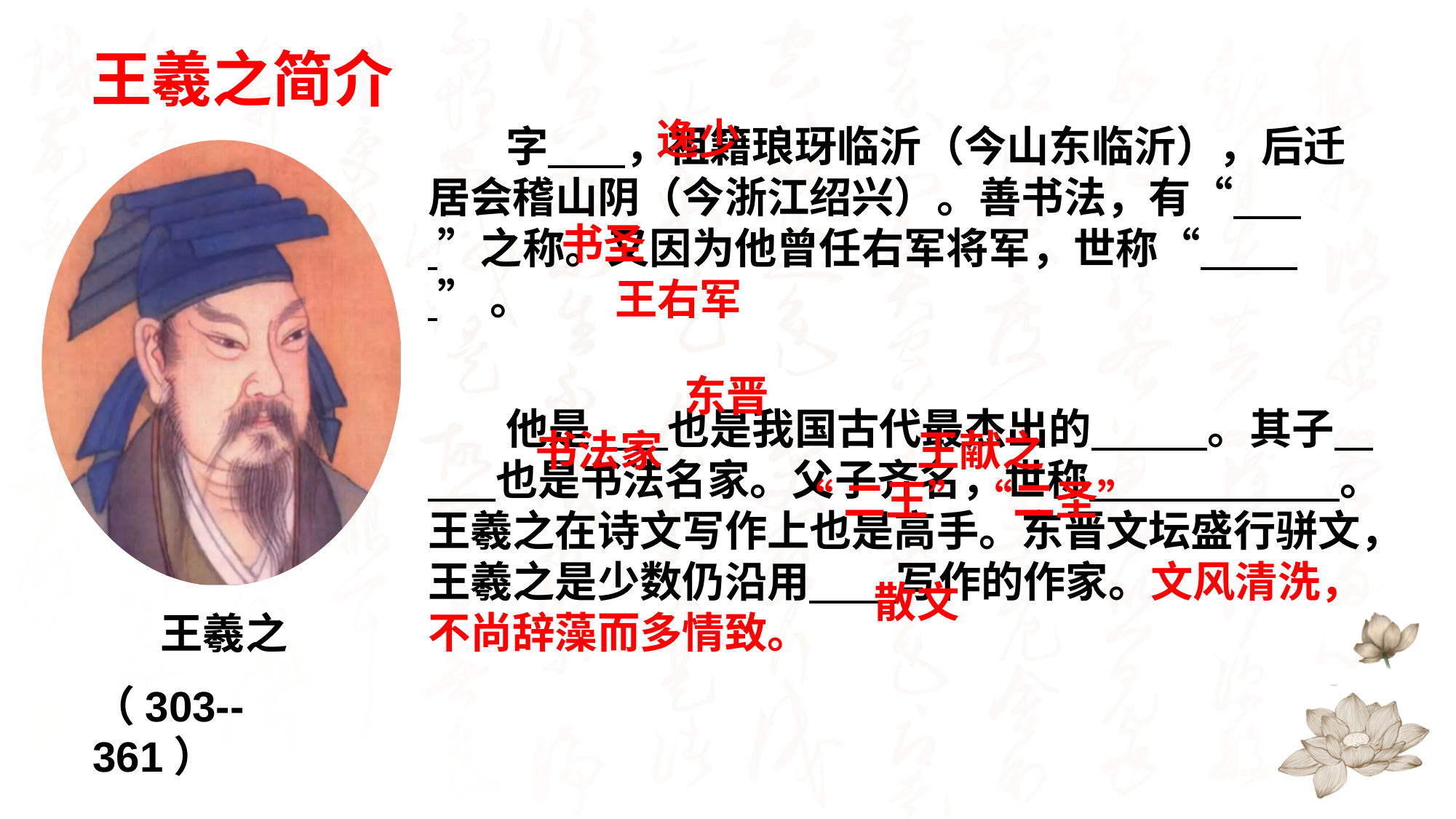

# 王羲之简介
逸少
       字        ，祖籍琅玡临沂（今山东临沂），后迁居会稽山阴（今浙江绍兴）。善书法，有“         ”之称。又因为他曾任右军将军，世称“            ” 。

书圣
王右军
东晋
       他是        也是我国古代最杰出的            。其子            也是书法名家。父子齐名，世称                          。王羲之在诗文写作上也是高手。东晋文坛盛行骈文，王羲之是少数仍沿用         写作的作家。文风清洗，不尚辞藻而多情致。
王献之
书法家
“二王”“二圣”
散文
      王羲之
（303--361）